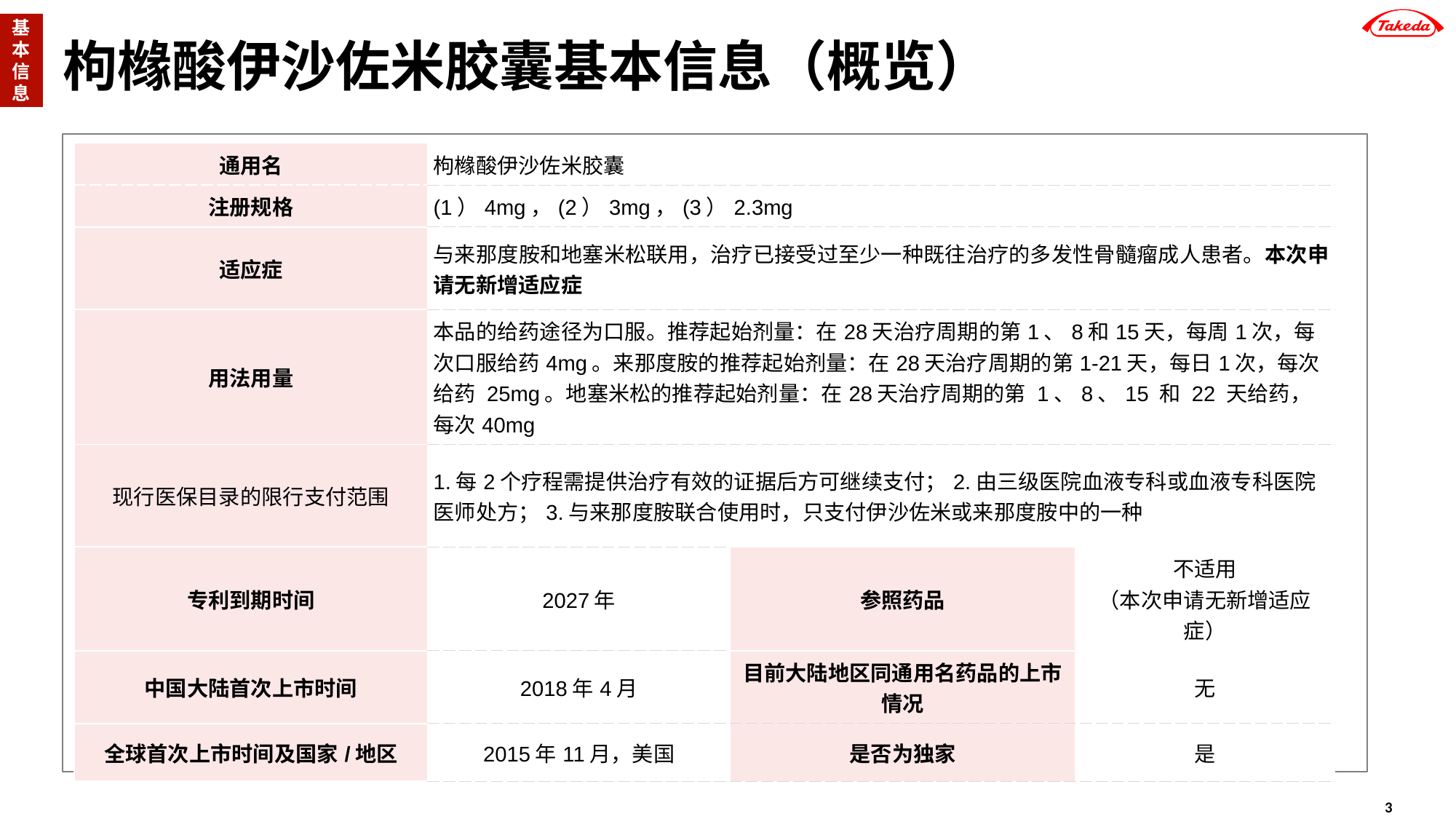

基本信息
# 枸橼酸伊沙佐米胶囊基本信息（概览）

| 通用名 | 枸橼酸伊沙佐米胶囊 |  |  |
| --- | --- | --- | --- |
| 注册规格 | (1）4mg，(2）3mg，(3）2.3mg |  |  |
| 适应症 | 与来那度胺和地塞米松联用，治疗已接受过至少一种既往治疗的多发性骨髓瘤成人患者。本次申请无新增适应症 |  |  |
| 用法用量 | 本品的给药途径为口服。推荐起始剂量：在28天治疗周期的第1、8和15天，每周1次，每次口服给药4mg。来那度胺的推荐起始剂量：在28天治疗周期的第1-21天，每日1次，每次给药 25mg。地塞米松的推荐起始剂量：在28天治疗周期的第 1、8、15 和 22 天给药，每次40mg |  |  |
| 现行医保目录的限行支付范围 | 1.每2个疗程需提供治疗有效的证据后方可继续支付；2.由三级医院血液专科或血液专科医院医师处方；3.与来那度胺联合使用时，只支付伊沙佐米或来那度胺中的一种 |  |  |
| 专利到期时间 | 2027年 | 参照药品 | 不适用 （本次申请无新增适应症） |
| 中国大陆首次上市时间 | 2018年4月 | 目前大陆地区同通用名药品的上市情况 | 无 |
| 全球首次上市时间及国家/地区 | 2015年11月，美国 | 是否为独家 | 是 |